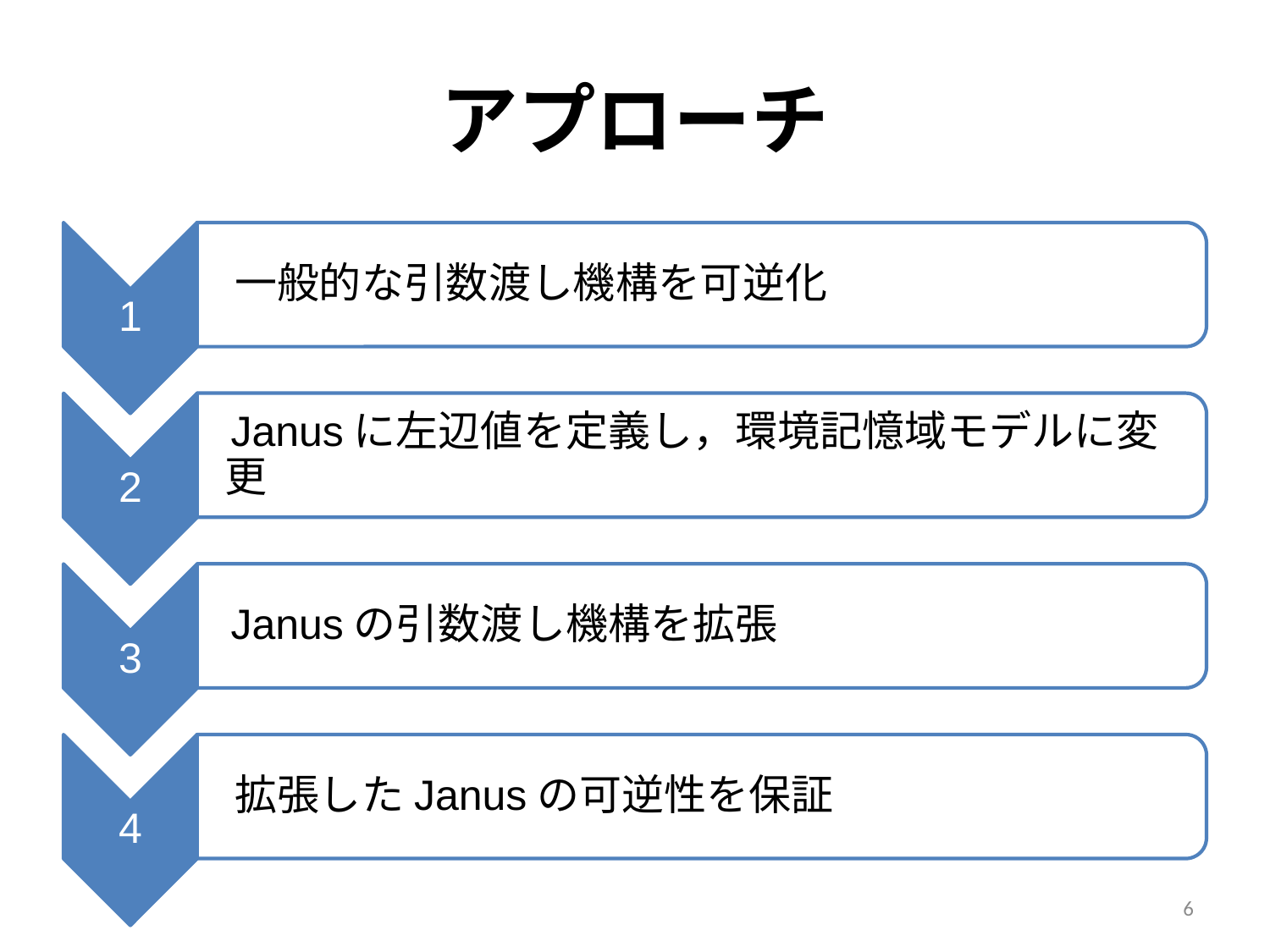

# アプローチ
1
 一般的な引数渡し機構を可逆化
2
 Janusに左辺値を定義し，環境記憶域モデルに変更
3
 Janusの引数渡し機構を拡張
4
 拡張したJanusの可逆性を保証
6